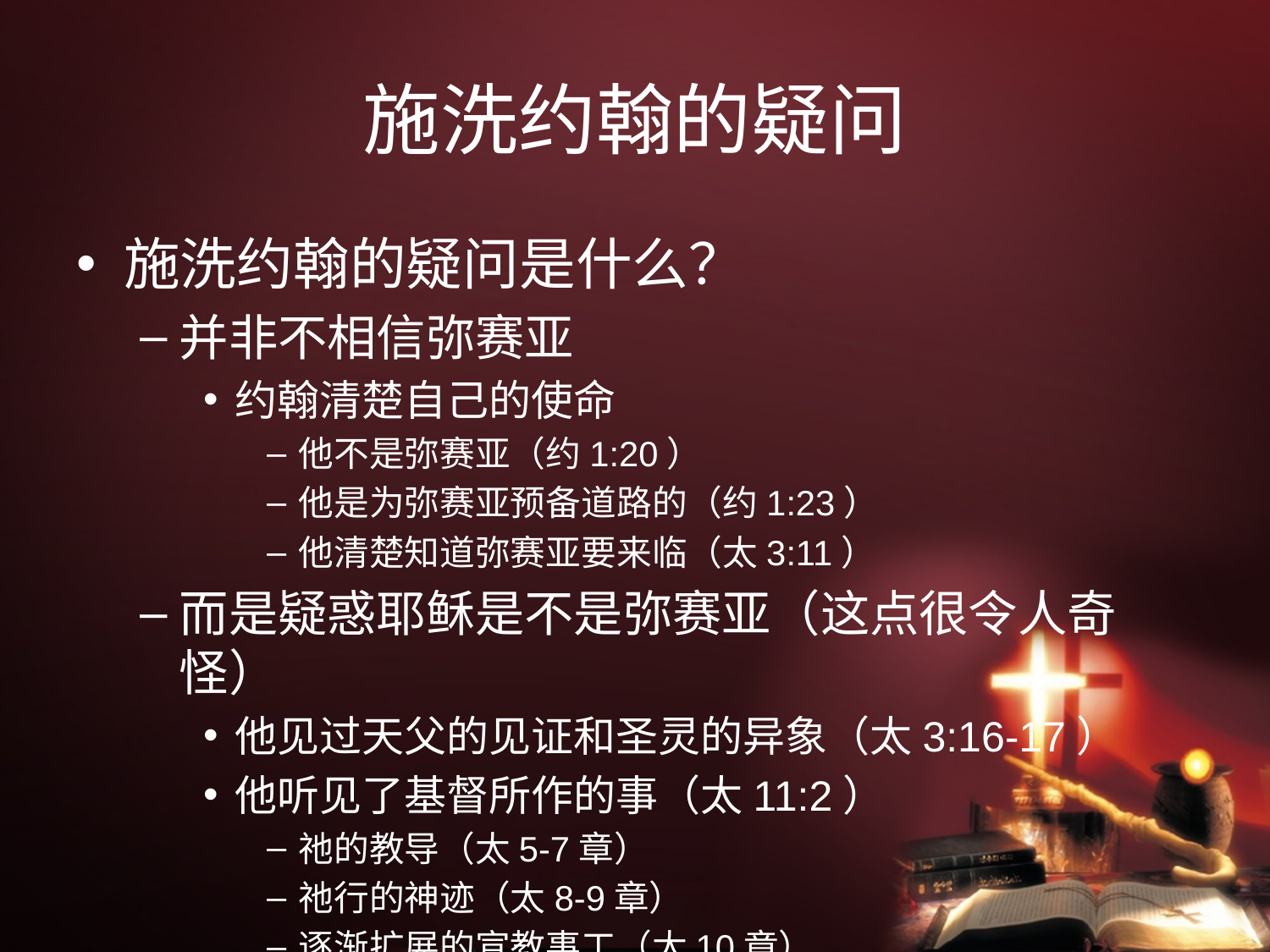

# 施洗约翰的疑问
施洗约翰的疑问是什么？
并非不相信弥赛亚
约翰清楚自己的使命
他不是弥赛亚（约1:20）
他是为弥赛亚预备道路的（约1:23）
他清楚知道弥赛亚要来临（太3:11）
而是疑惑耶稣是不是弥赛亚（这点很令人奇怪）
他见过天父的见证和圣灵的异象（太3:16-17）
他听见了基督所作的事（太11:2）
祂的教导（太5-7章）
祂行的神迹（太8-9章）
逐渐扩展的宣教事工（太10章）